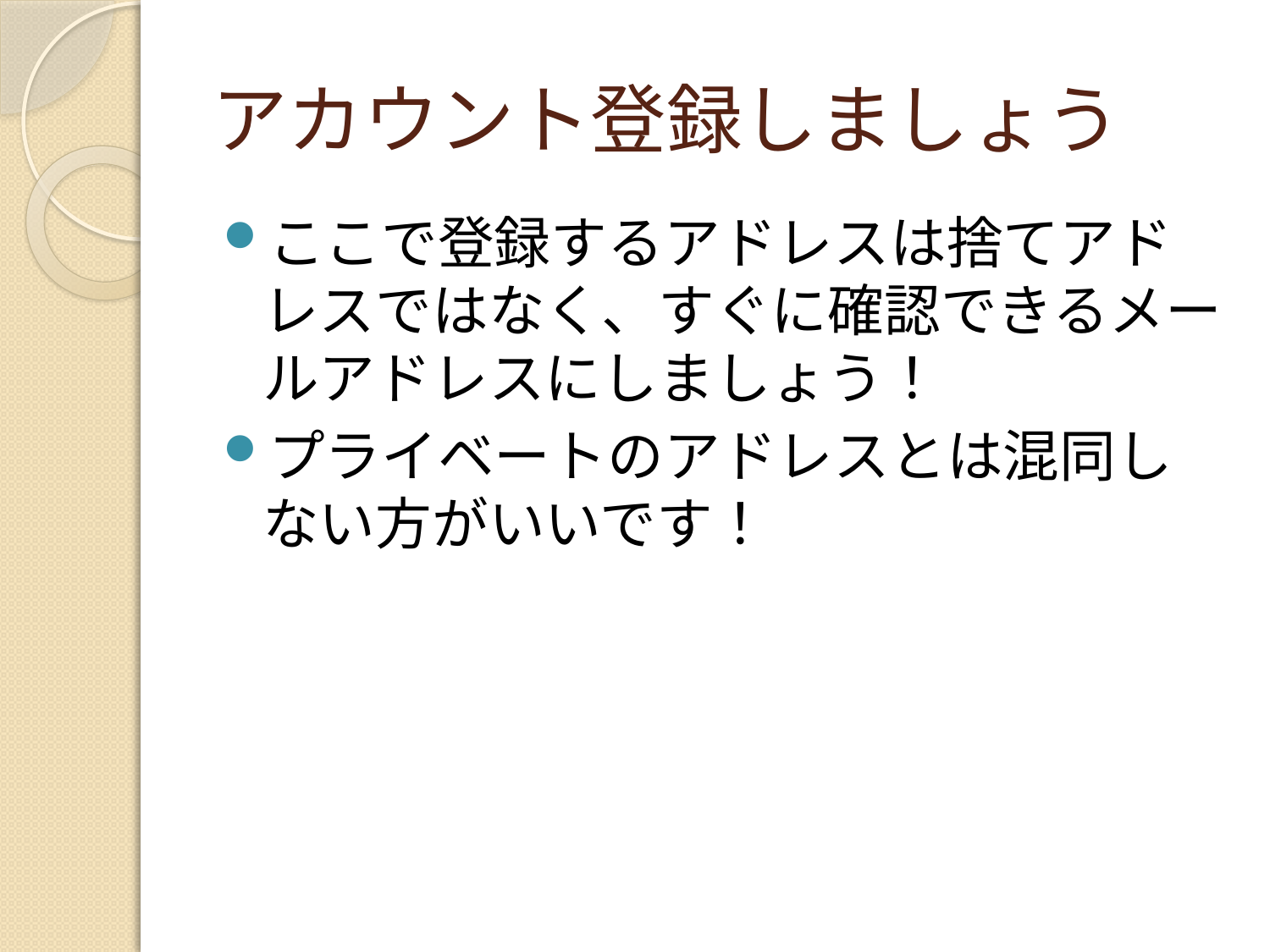

# アカウント登録しましょう
ここで登録するアドレスは捨てアドレスではなく、すぐに確認できるメールアドレスにしましょう！
プライベートのアドレスとは混同しない方がいいです！